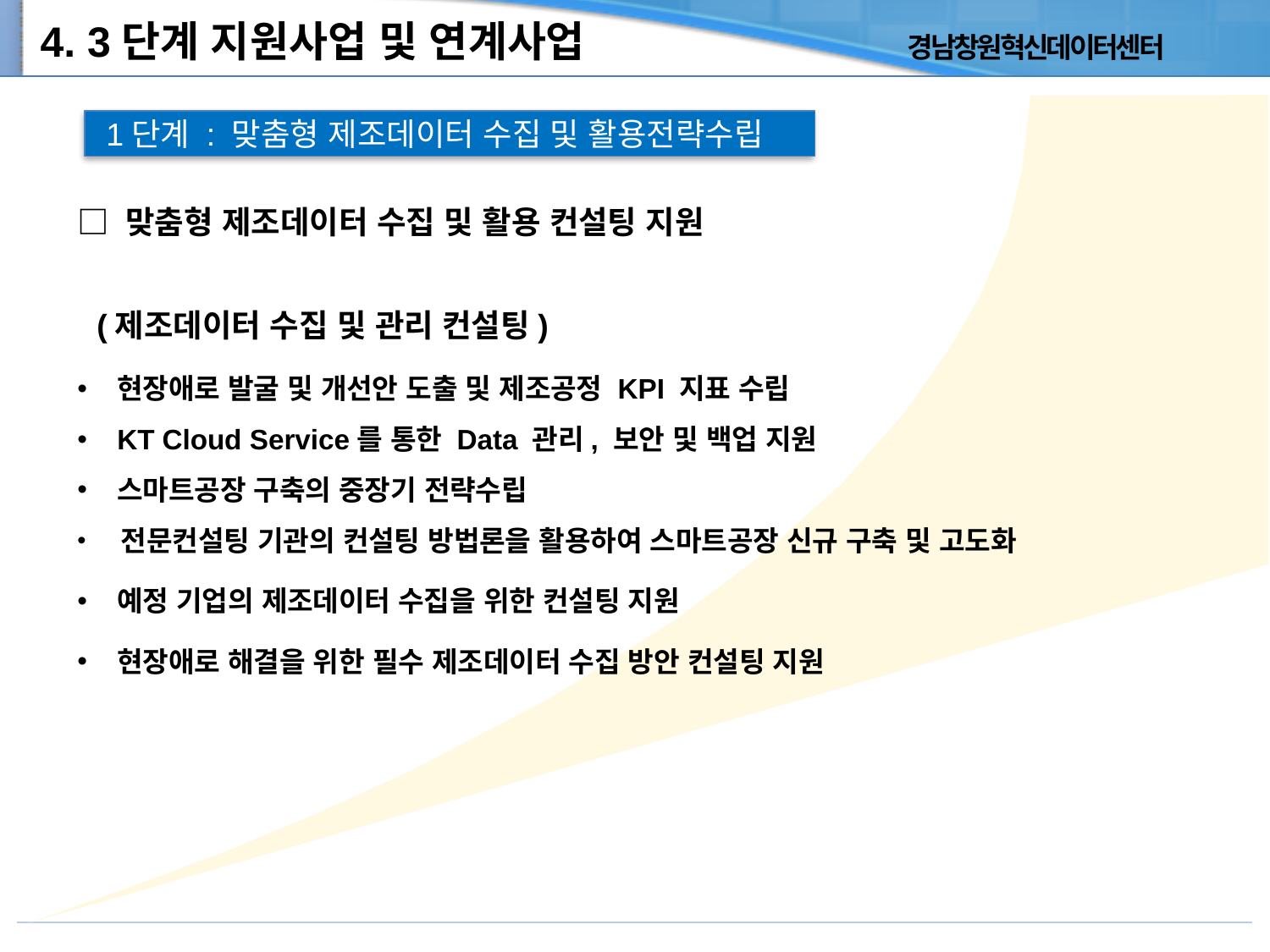

4. 3단계 지원사업 및 연계사업

 1단계 : 맞춤형 제조데이터 수집 및 활용전략수립
□ 맞춤형 제조데이터 수집 및 활용 컨설팅 지원

  (제조데이터 수집 및 관리 컨설팅)
현장애로 발굴 및 개선안 도출 및 제조공정 KPI 지표 수립
KT Cloud Service를 통한 Data 관리, 보안 및 백업 지원
스마트공장 구축의 중장기 전략수립
  전문컨설팅 기관의 컨설팅 방법론을 활용하여 스마트공장 신규 구축 및 고도화
예정 기업의 제조데이터 수집을 위한 컨설팅 지원
현장애로 해결을 위한 필수 제조데이터 수집 방안 컨설팅 지원